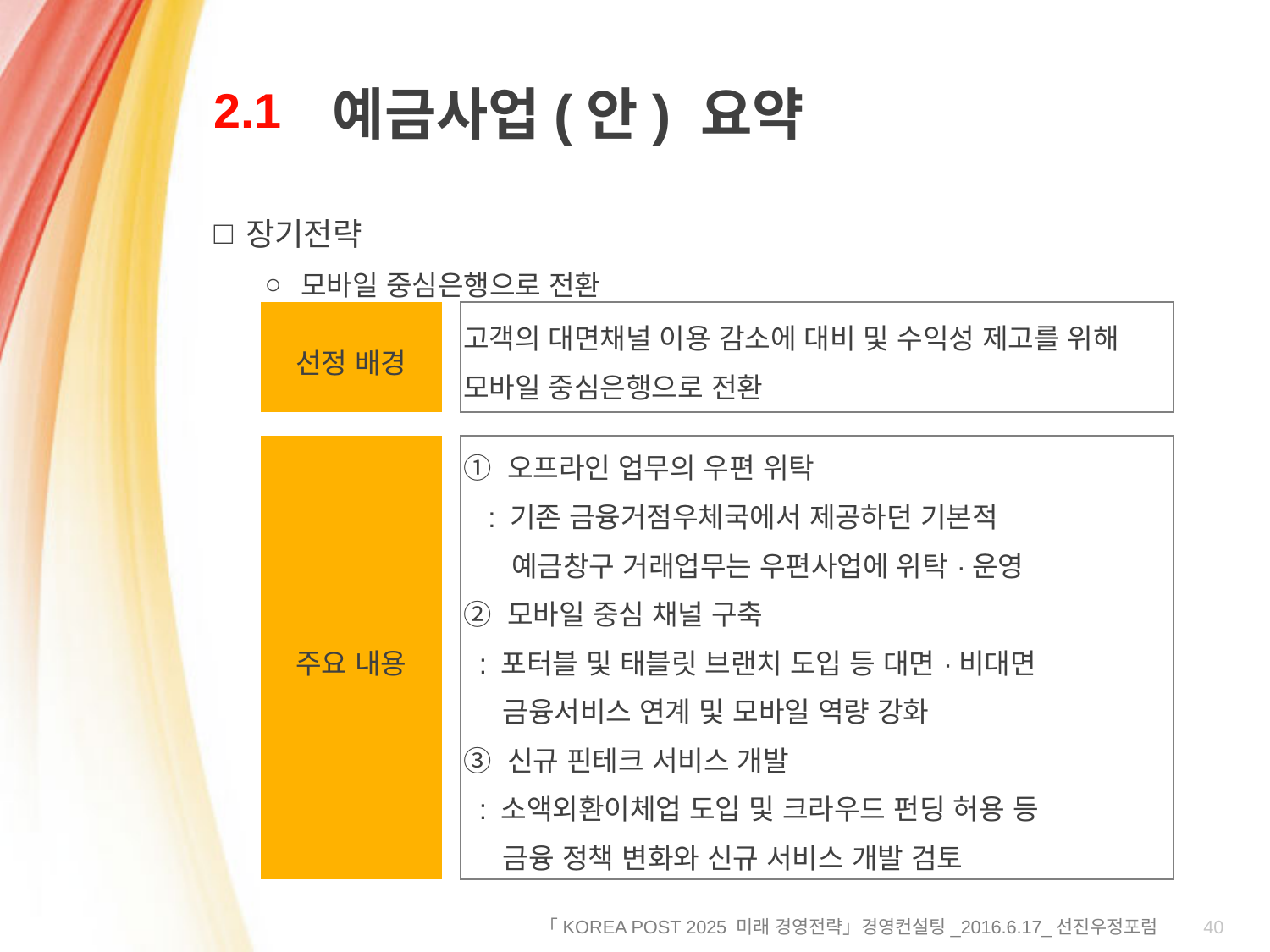

# 2.1
예금사업(안) 요약
장기전략
모바일 중심은행으로 전환
| 선정 배경 |  | 고객의 대면채널 이용 감소에 대비 및 수익성 제고를 위해 모바일 중심은행으로 전환 |
| --- | --- | --- |
|  |  |  |
| 주요 내용 |  | ① 오프라인 업무의 우편 위탁 : 기존 금융거점우체국에서 제공하던 기본적 예금창구 거래업무는 우편사업에 위탁·운영 ② 모바일 중심 채널 구축 : 포터블 및 태블릿 브랜치 도입 등 대면·비대면 금융서비스 연계 및 모바일 역량 강화 ③ 신규 핀테크 서비스 개발 : 소액외환이체업 도입 및 크라우드 펀딩 허용 등 금융 정책 변화와 신규 서비스 개발 검토 |
40